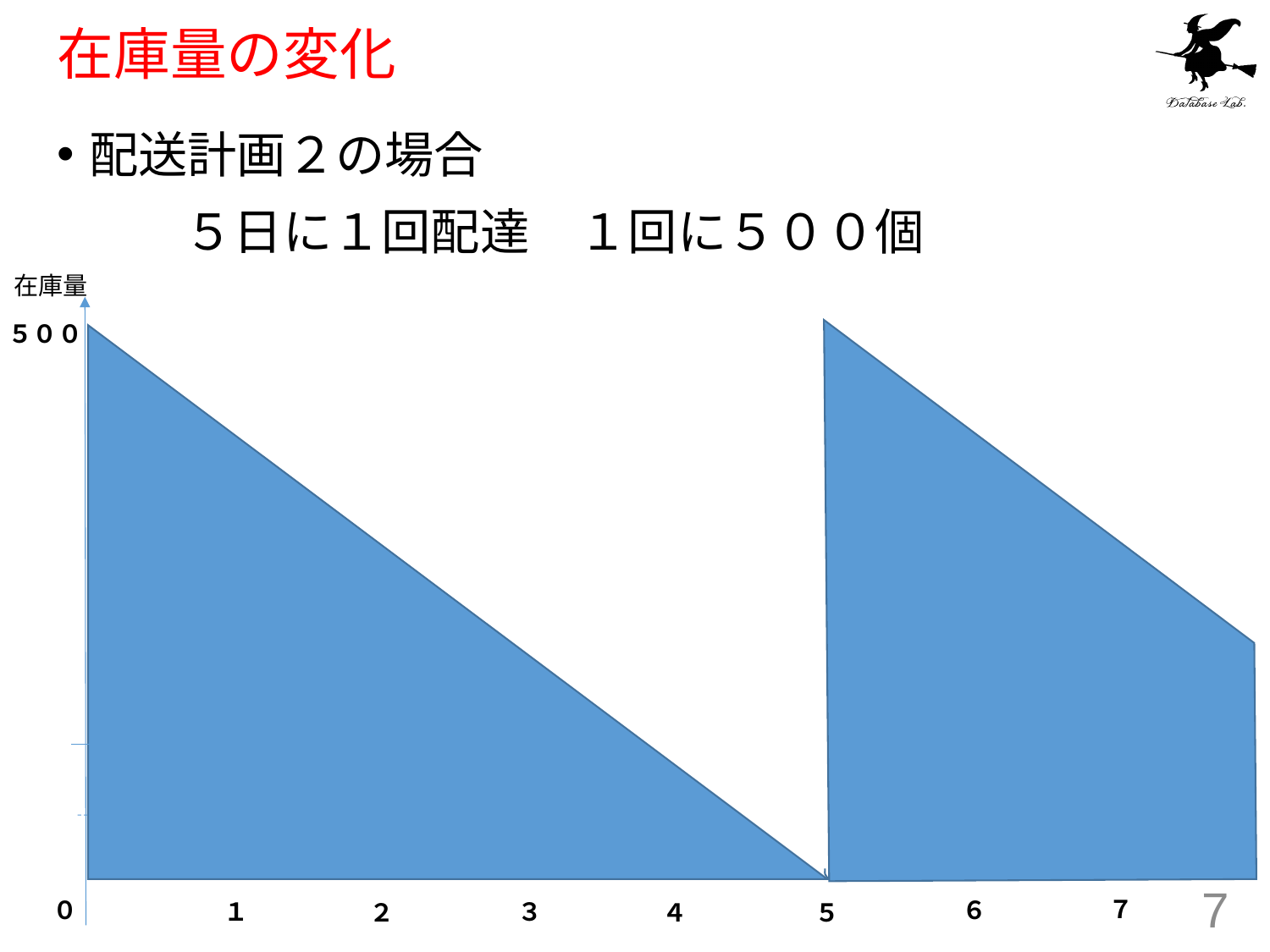

# 在庫量の変化
配送計画２の場合
	５日に１回配達　１回に５００個

在庫量
５００

7
７
０
６
３
１
２
４
５